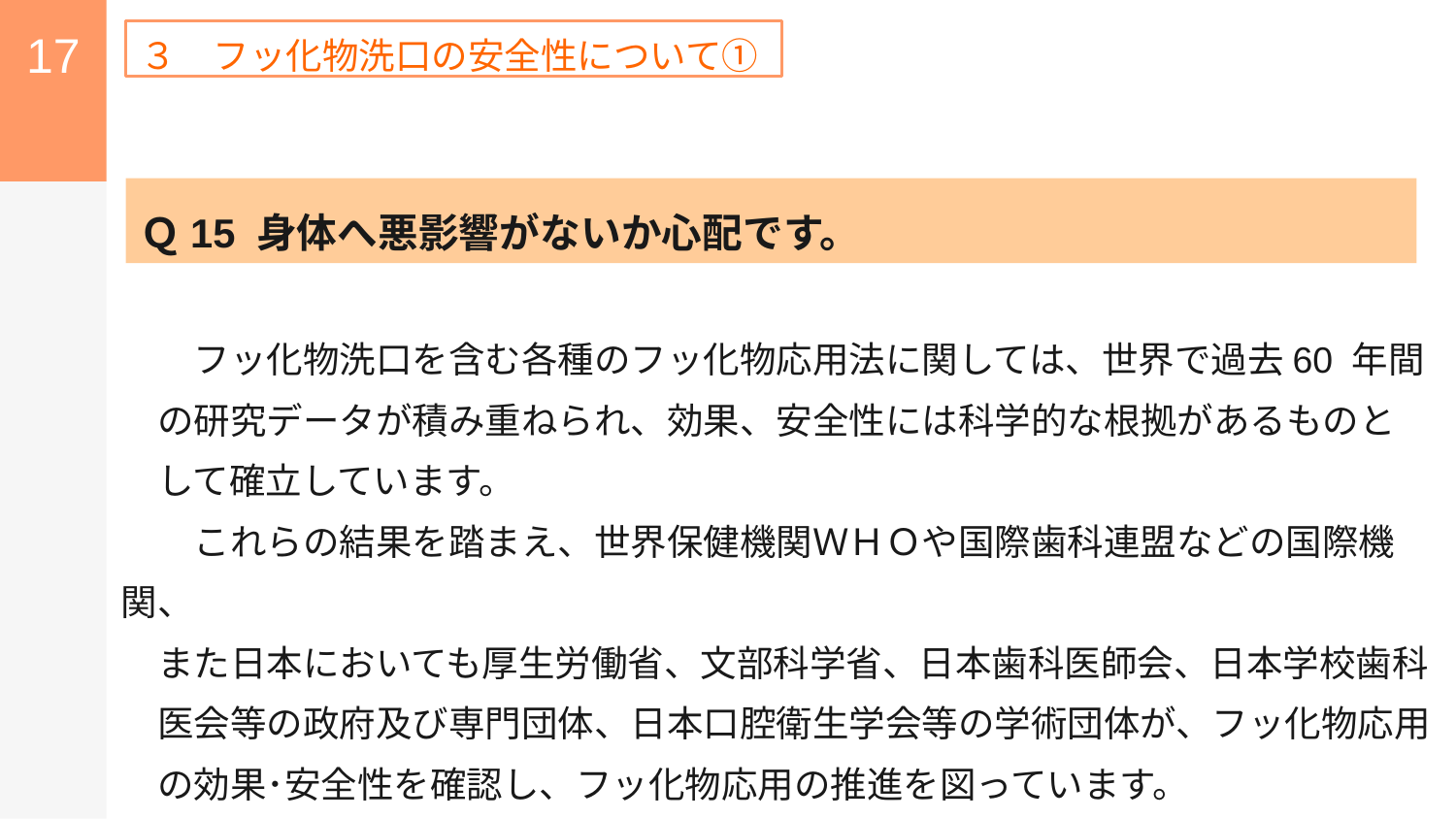

17
３　フッ化物洗口の安全性について①
Ｑ15 身体へ悪影響がないか心配です。
　　フッ化物洗口を含む各種のフッ化物応用法に関しては、世界で過去60 年間
　の研究データが積み重ねられ、効果、安全性には科学的な根拠があるものと
　して確立しています。
　　これらの結果を踏まえ、世界保健機関ＷＨＯや国際歯科連盟などの国際機関、
　また日本においても厚生労働省、文部科学省、日本歯科医師会、日本学校歯科
　医会等の政府及び専門団体、日本口腔衛生学会等の学術団体が、フッ化物応用
　の効果･安全性を確認し、フッ化物応用の推進を図っています。